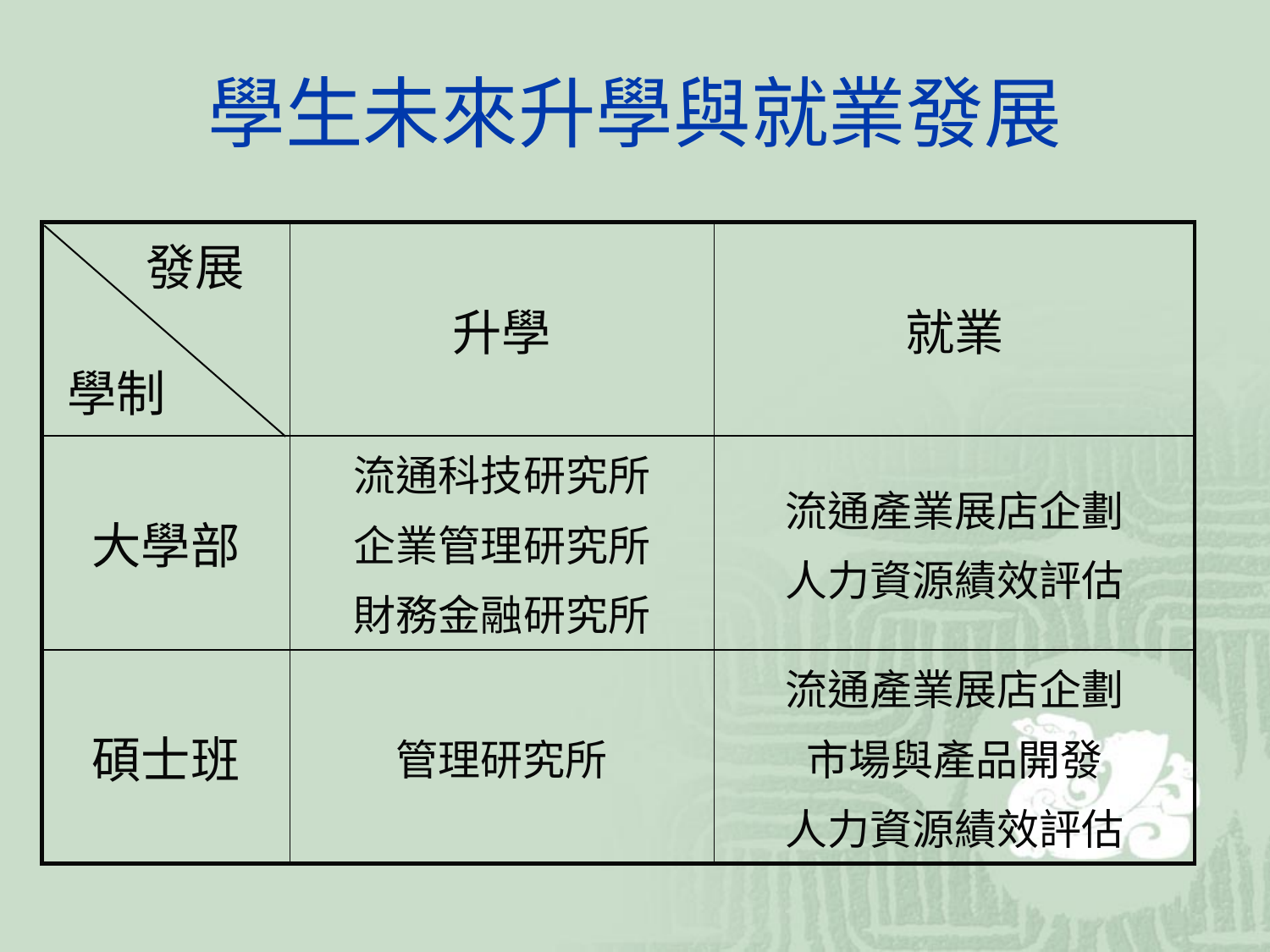

# 學生未來升學與就業發展
| 發展 | 升學 | 就業 |
| --- | --- | --- |
| 大學部 | 流通科技研究所 企業管理研究所 財務金融研究所 | 流通產業展店企劃 人力資源績效評估 |
| 碩士班 | 管理研究所 | 流通產業展店企劃 市場與產品開發 人力資源績效評估 |

學制